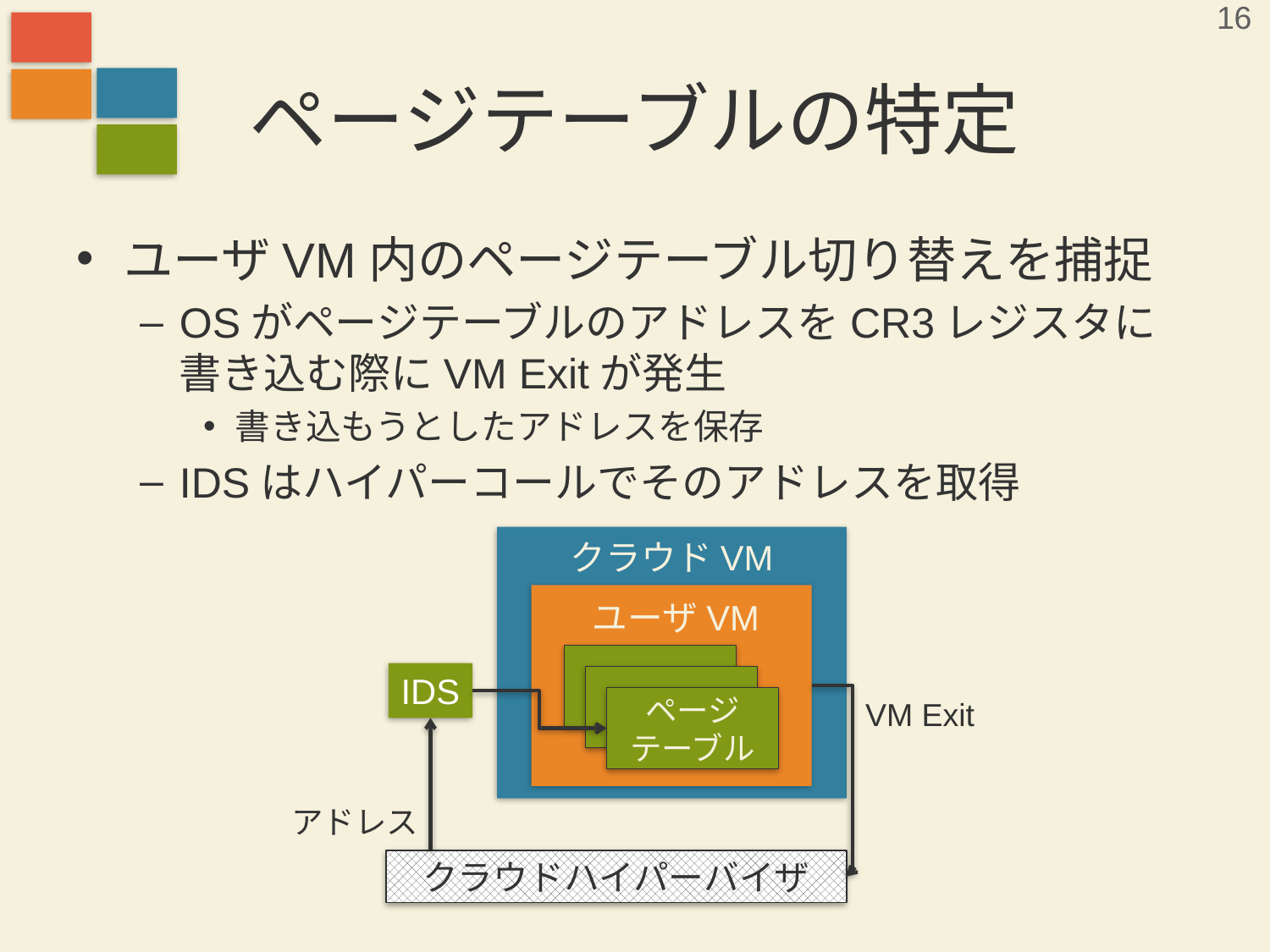

16
# ページテーブルの特定
ユーザVM内のページテーブル切り替えを捕捉
OSがページテーブルのアドレスをCR3レジスタに書き込む際にVM Exitが発生
書き込もうとしたアドレスを保存
IDSはハイパーコールでそのアドレスを取得

クラウドVM

ユーザVM

ページ
テーブル
IDS
VM Exit
アドレス
クラウドハイパーバイザ